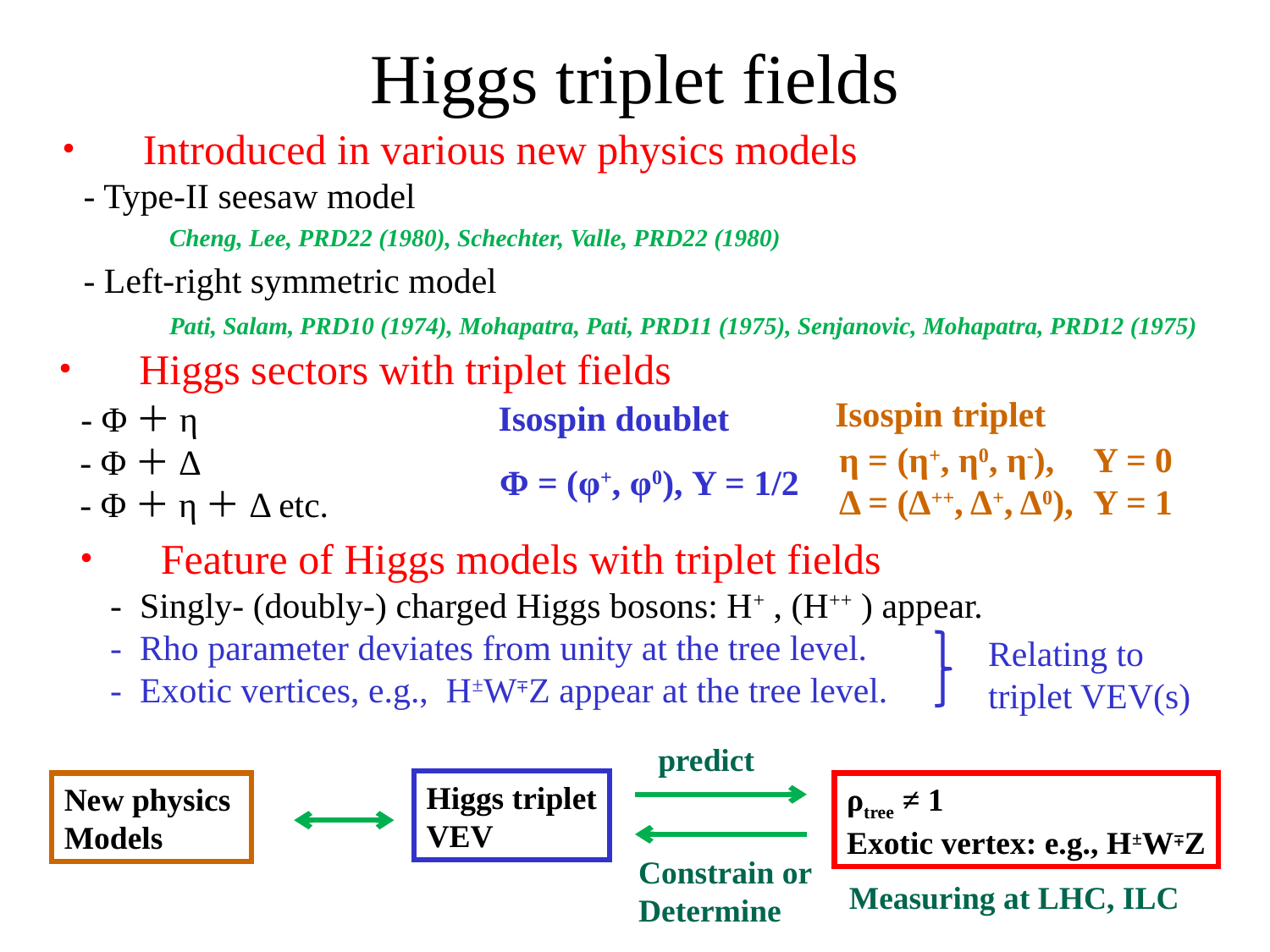

# Higgs triplet fields
・　Introduced in various new physics models
    - Type-II seesaw model

    - Left-right symmetric model
Cheng, Lee, PRD22 (1980), Schechter, Valle, PRD22 (1980)
Pati, Salam, PRD10 (1974), Mohapatra, Pati, PRD11 (1975), Senjanovic, Mohapatra, PRD12 (1975)
・　Higgs sectors with triplet fields
    - Φ＋η
    - Φ＋Δ
    - Φ＋η＋Δ etc.
Isospin triplet
Isospin doublet
η = (η+, η0, η-),	Y = 0
Δ = (Δ++, Δ+, Δ0),	Y = 1
Φ = (φ+, φ0), Y = 1/2
・　Feature of Higgs models with triplet fields
     -  Singly- (doubly-) charged Higgs bosons: H+ , (H++ ) appear.
     -  Rho parameter deviates from unity at the tree level.
     -  Exotic vertices, e.g.,  H±W∓Z appear at the tree level.
Relating to
triplet VEV(s)

predict
Higgs triplet
VEV
ρtree ≠ 1
Exotic vertex: e.g., H±W∓Z
New physics
Models
Constrain or
Determine
Measuring at LHC, ILC